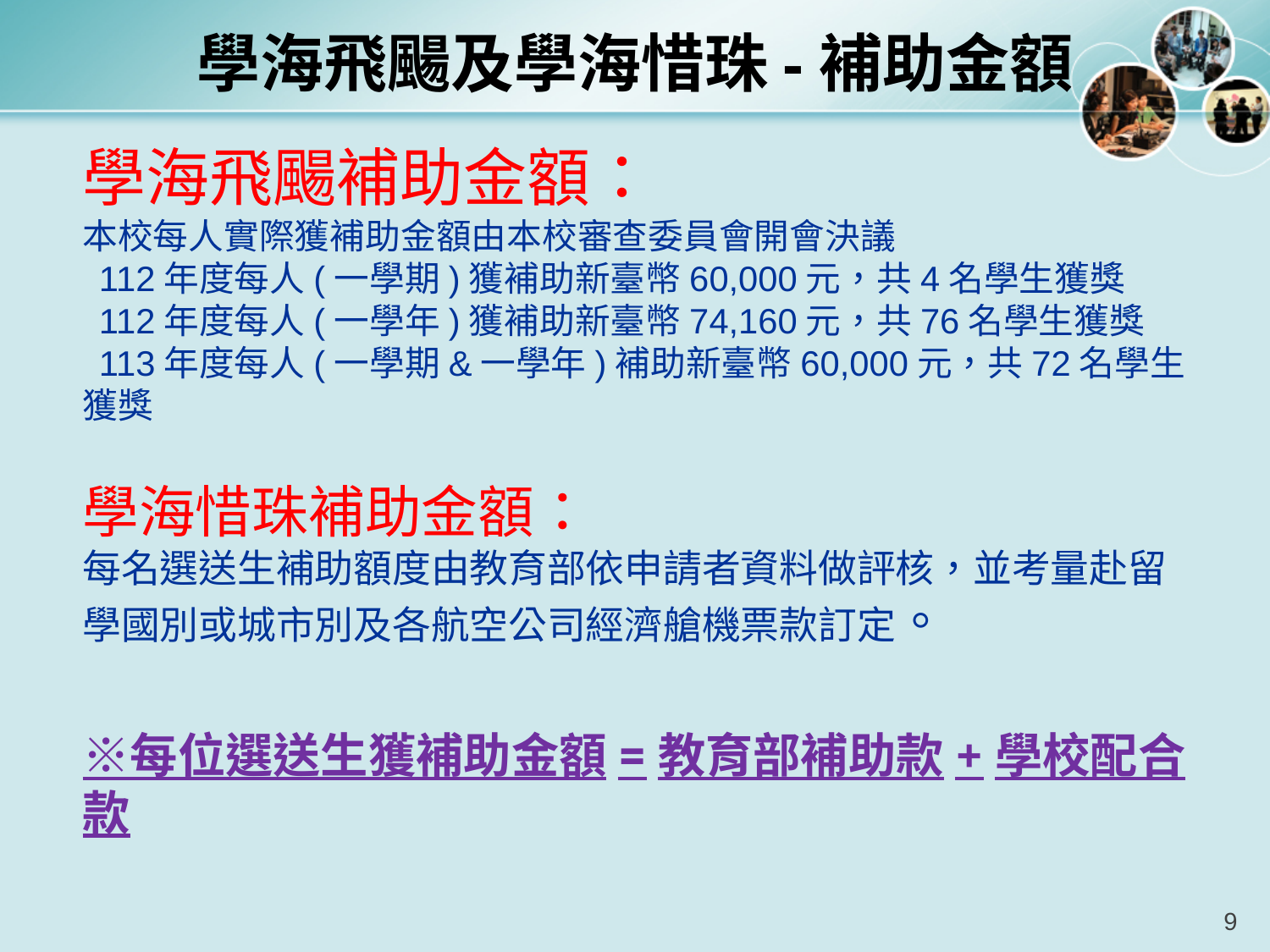

學海飛颺及學海惜珠-補助金額
# 學海飛颺補助金額： 本校每人實際獲補助金額由本校審查委員會開會決議 112年度每人(一學期)獲補助新臺幣60,000元，共4名學生獲獎 112年度每人(一學年)獲補助新臺幣74,160元，共76名學生獲獎 113年度每人(一學期&一學年)補助新臺幣60,000元，共72名學生獲獎 學海惜珠補助金額： 每名選送生補助額度由教育部依申請者資料做評核，並考量赴留學國別或城市別及各航空公司經濟艙機票款訂定。 ※每位選送生獲補助金額=教育部補助款+學校配合款
9